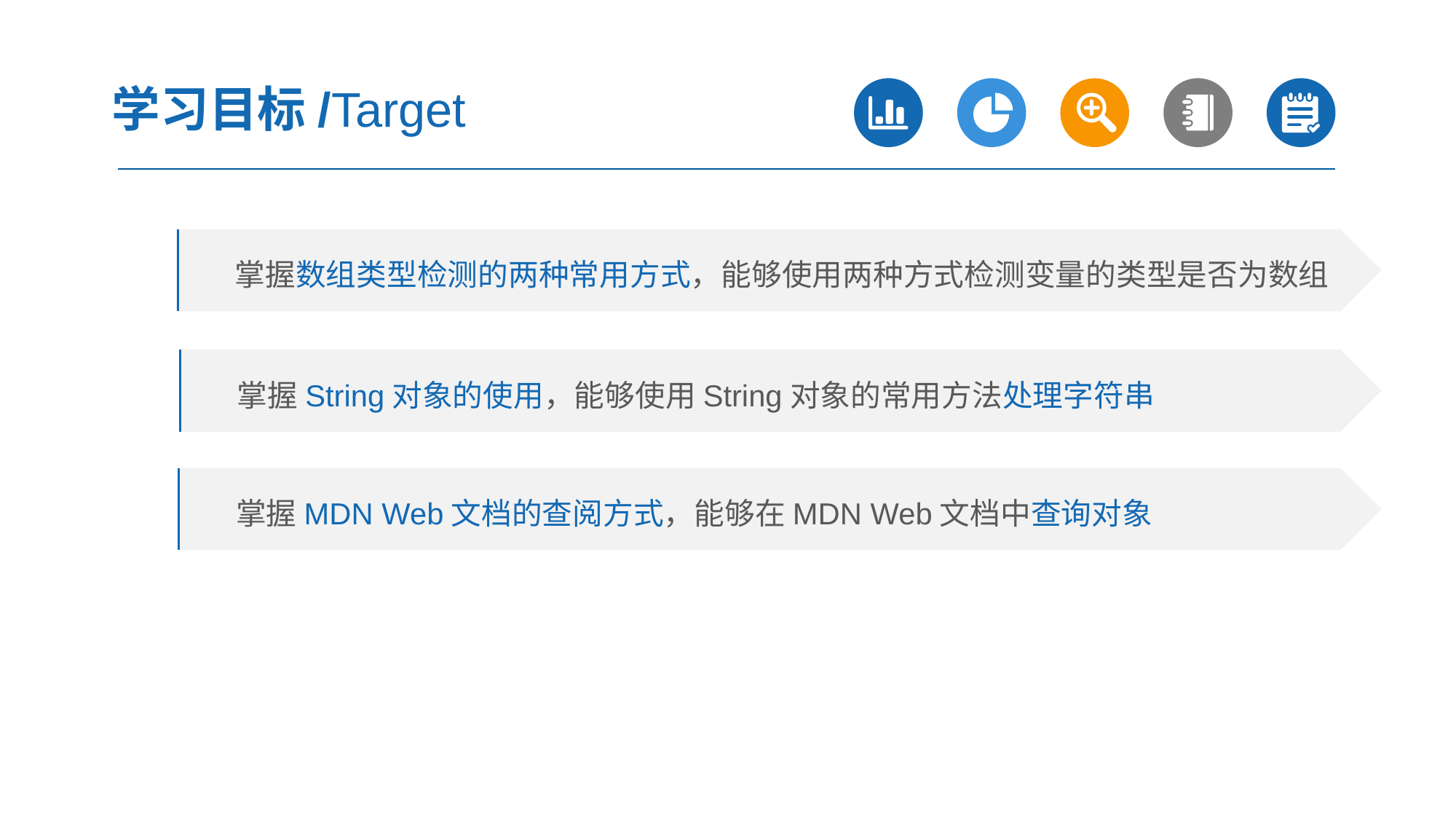

学习目标/Target
      掌握数组类型检测的两种常用方式，能够使用两种方式检测变量的类型是否为数组

      掌握String对象的使用，能够使用String对象的常用方法处理字符串
      掌握MDN Web文档的查阅方式，能够在MDN Web文档中查询对象